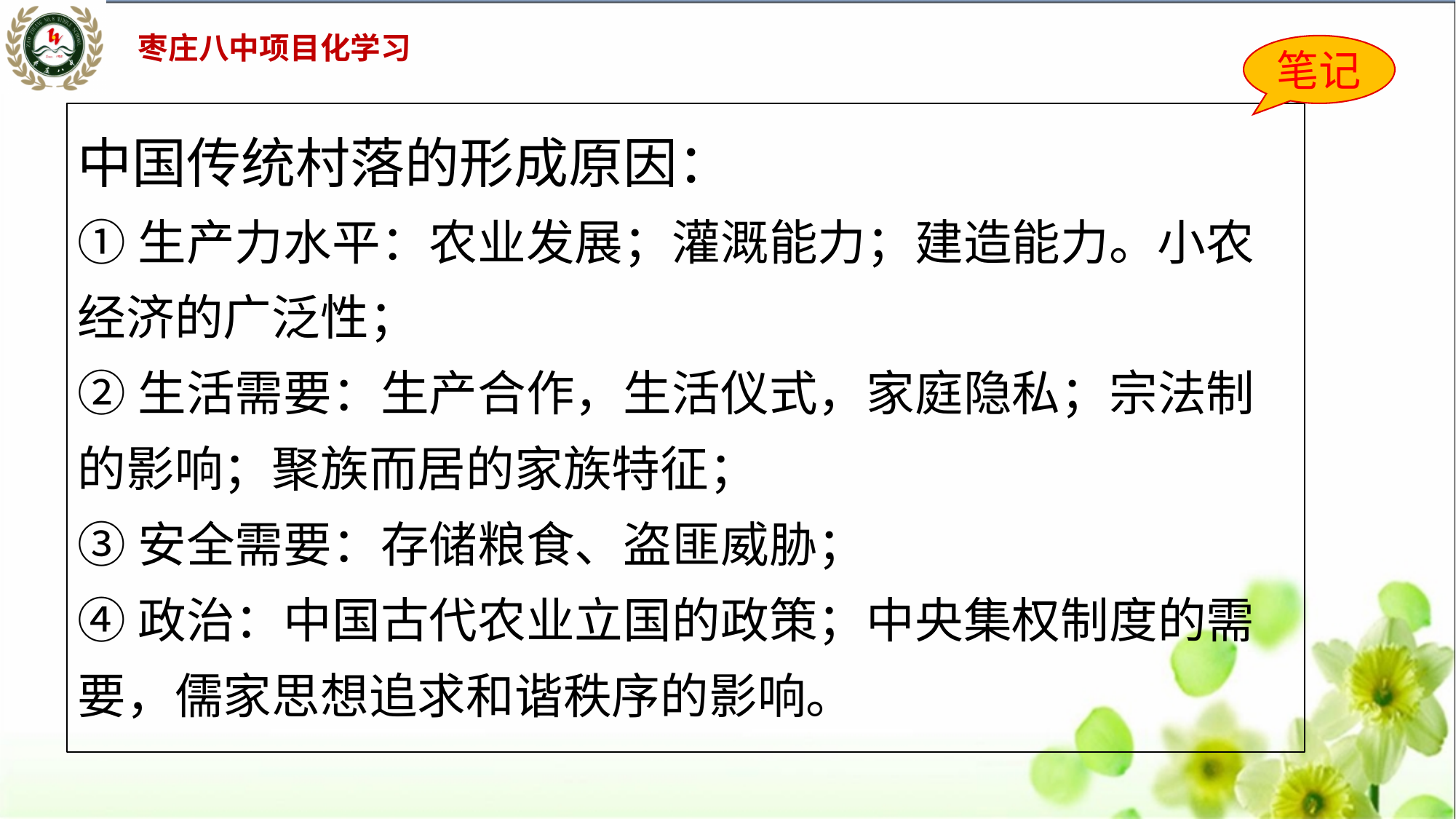

笔记
中国传统村落的形成原因：
①生产力水平：农业发展；灌溉能力；建造能力。小农经济的广泛性；
②生活需要：生产合作，生活仪式，家庭隐私；宗法制的影响；聚族而居的家族特征；
③安全需要：存储粮食、盗匪威胁；
④政治：中国古代农业立国的政策；中央集权制度的需要，儒家思想追求和谐秩序的影响。